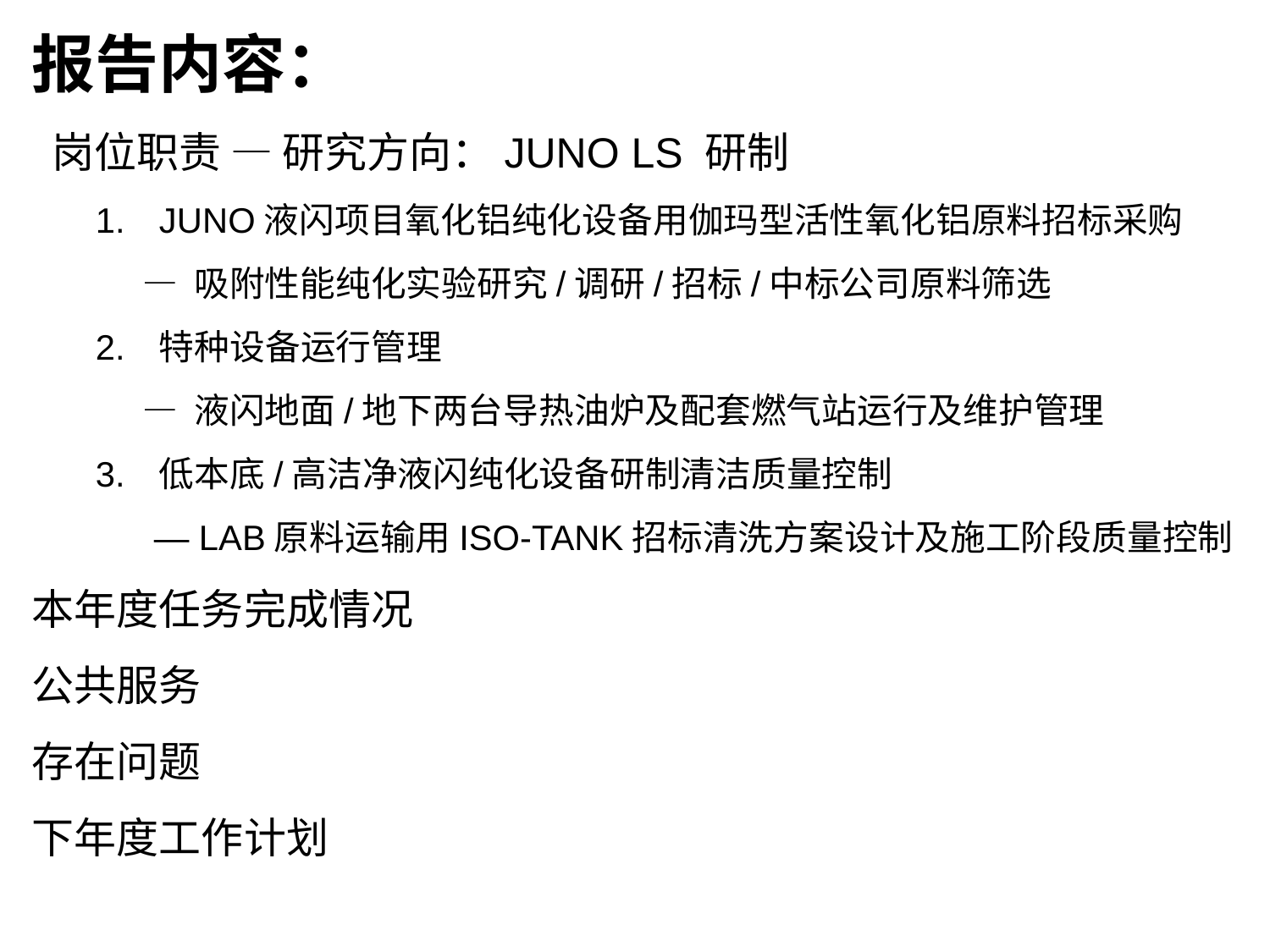

报告内容：
 岗位职责 — 研究方向：JUNO LS 研制
JUNO液闪项目氧化铝纯化设备用伽玛型活性氧化铝原料招标采购
      — 吸附性能纯化实验研究/调研/招标/中标公司原料筛选
特种设备运行管理
      — 液闪地面/地下两台导热油炉及配套燃气站运行及维护管理
低本底/高洁净液闪纯化设备研制清洁质量控制
      — LAB原料运输用ISO-TANK招标清洗方案设计及施工阶段质量控制
本年度任务完成情况
公共服务
存在问题
下年度工作计划